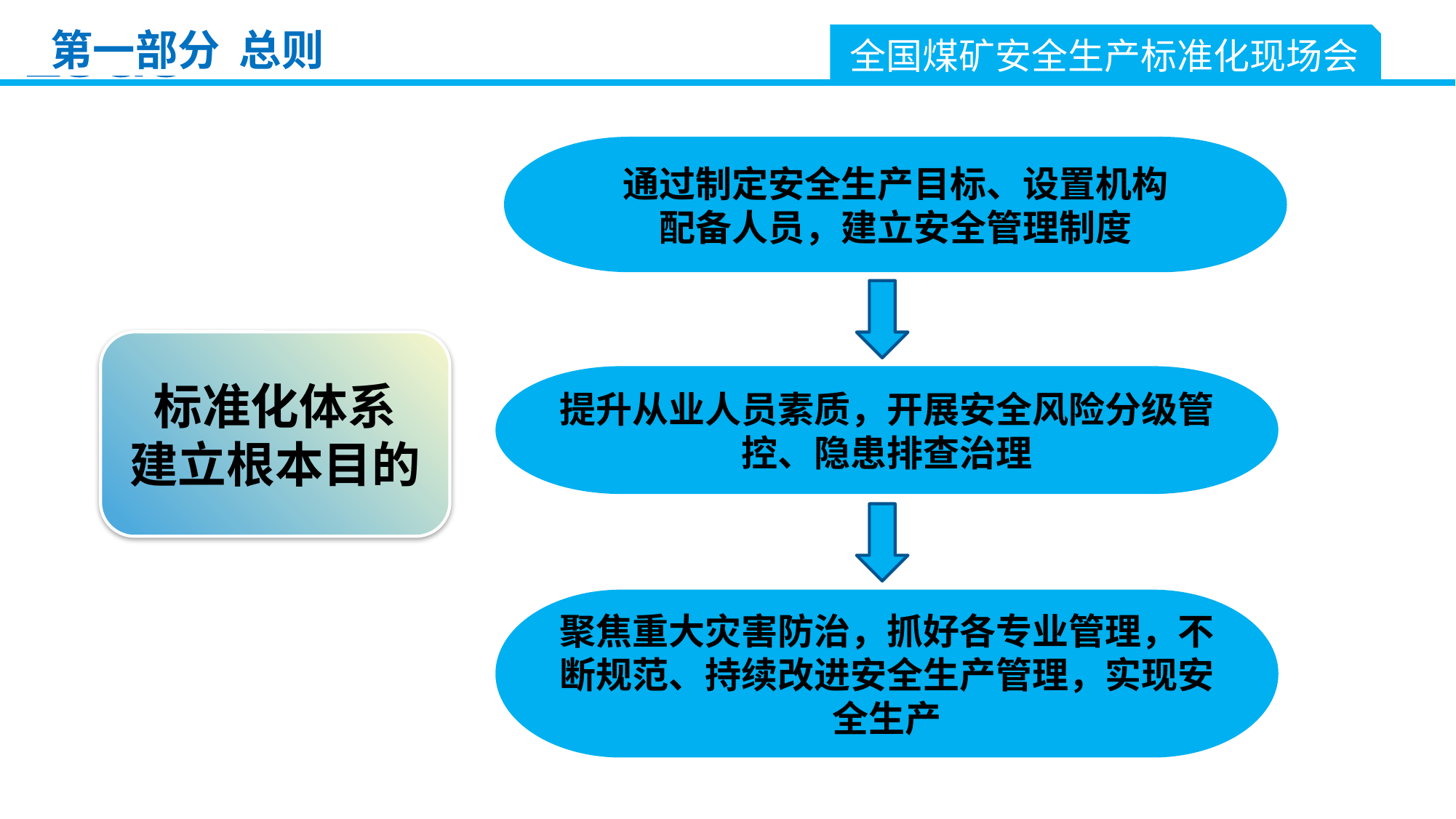

第一部分  总则

全国煤矿安全生产标准化现场会
通过制定安全生产目标、设置机构
配备人员，建立安全管理制度

标准化体系
建立根本目的
提升从业人员素质，开展安全风险分级管控、隐患排查治理

聚焦重大灾害防治，抓好各专业管理，不断规范、持续改进安全生产管理，实现安全生产